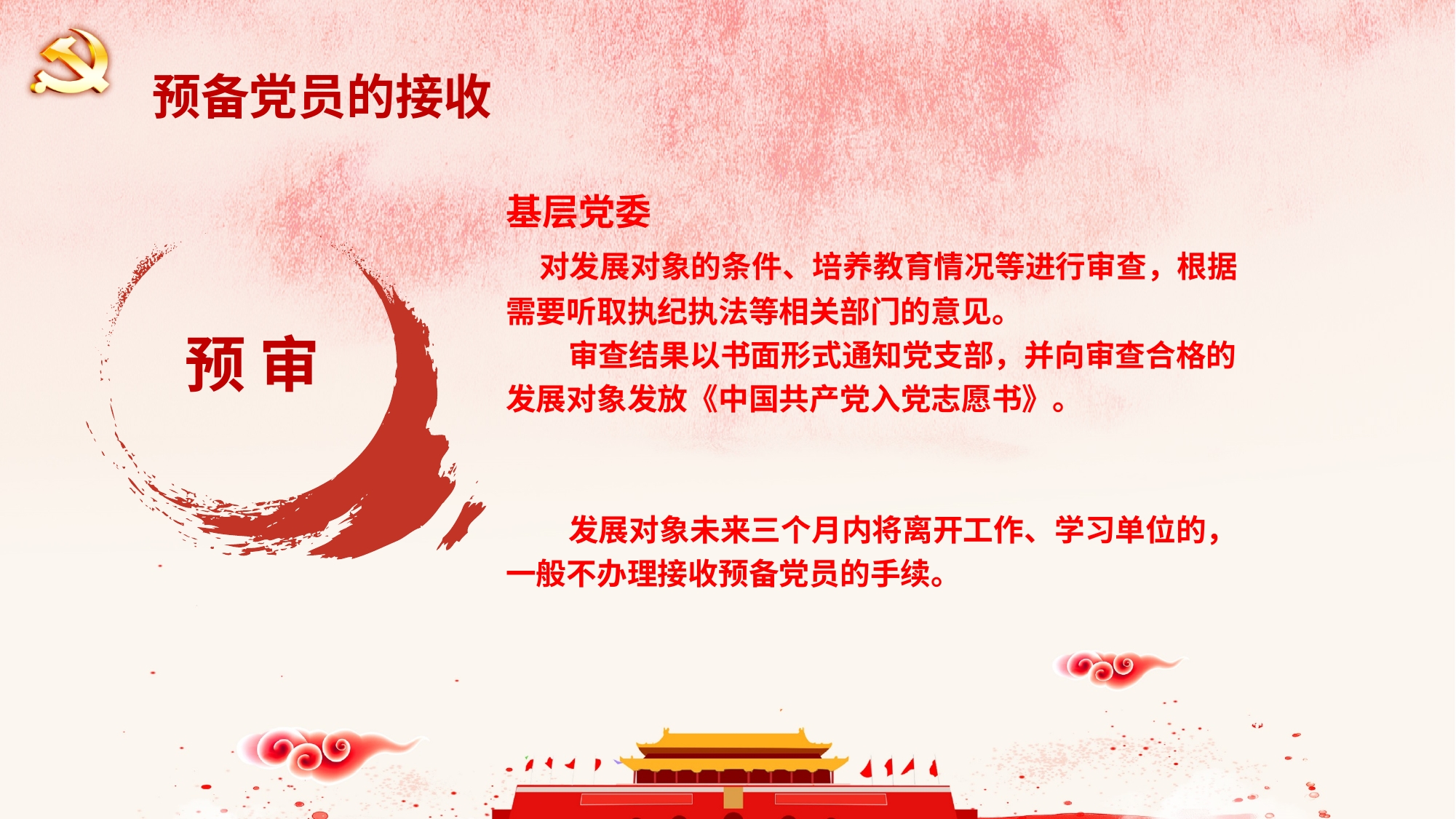

预备党员的接收
基层党委
   对发展对象的条件、培养教育情况等进行审查，根据需要听取执纪执法等相关部门的意见。
        审查结果以书面形式通知党支部，并向审查合格的发展对象发放《中国共产党入党志愿书》。

        发展对象未来三个月内将离开工作、学习单位的，一般不办理接收预备党员的手续。

 预 审